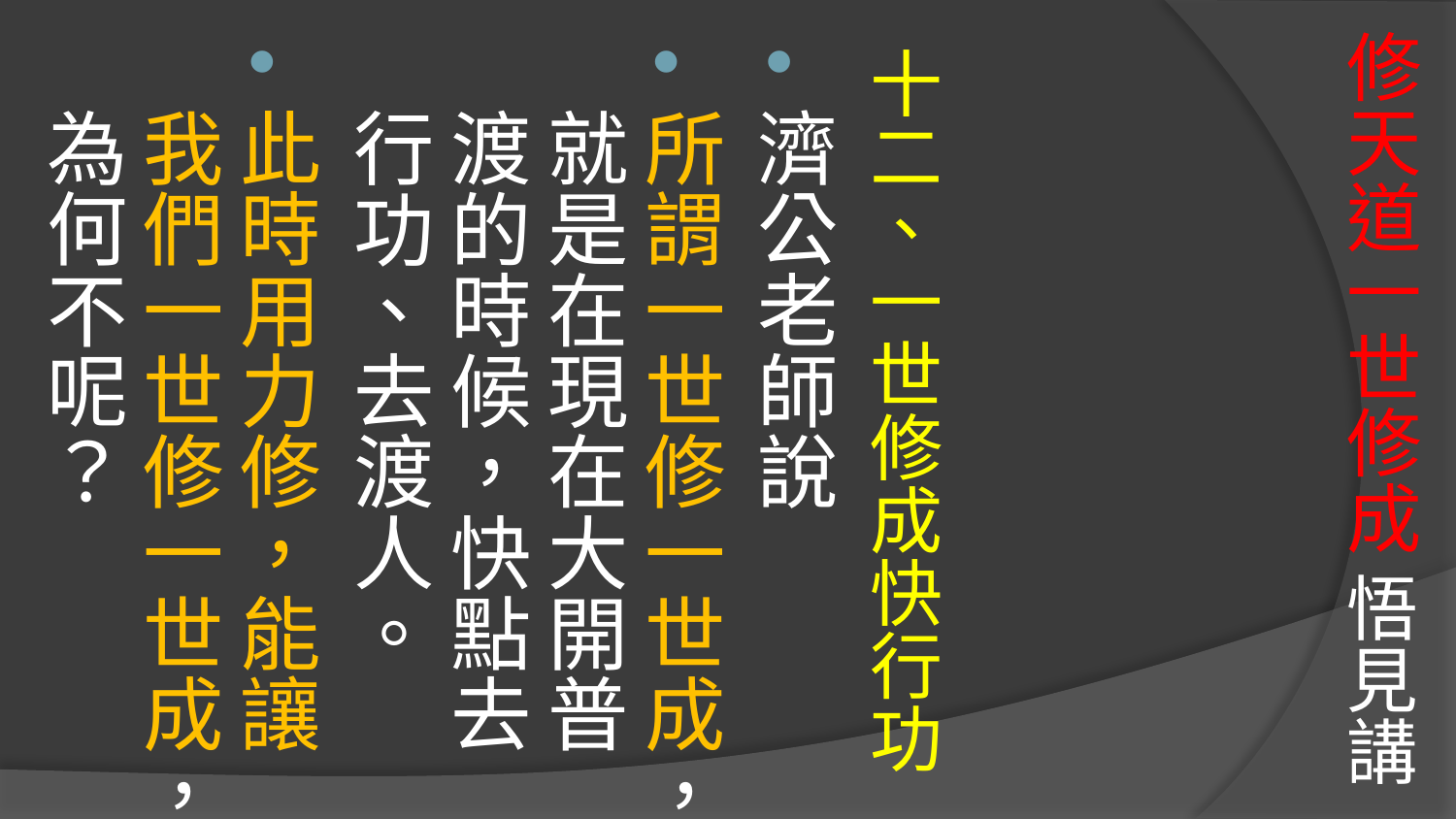

# 修天道一世修成 悟見講
十二、一世修成快行功
濟公老師說
所謂一世修一世成，就是在現在大開普渡的時候，快點去行功、去渡人。
此時用力修，能讓我們一世修一世成，為何不呢？